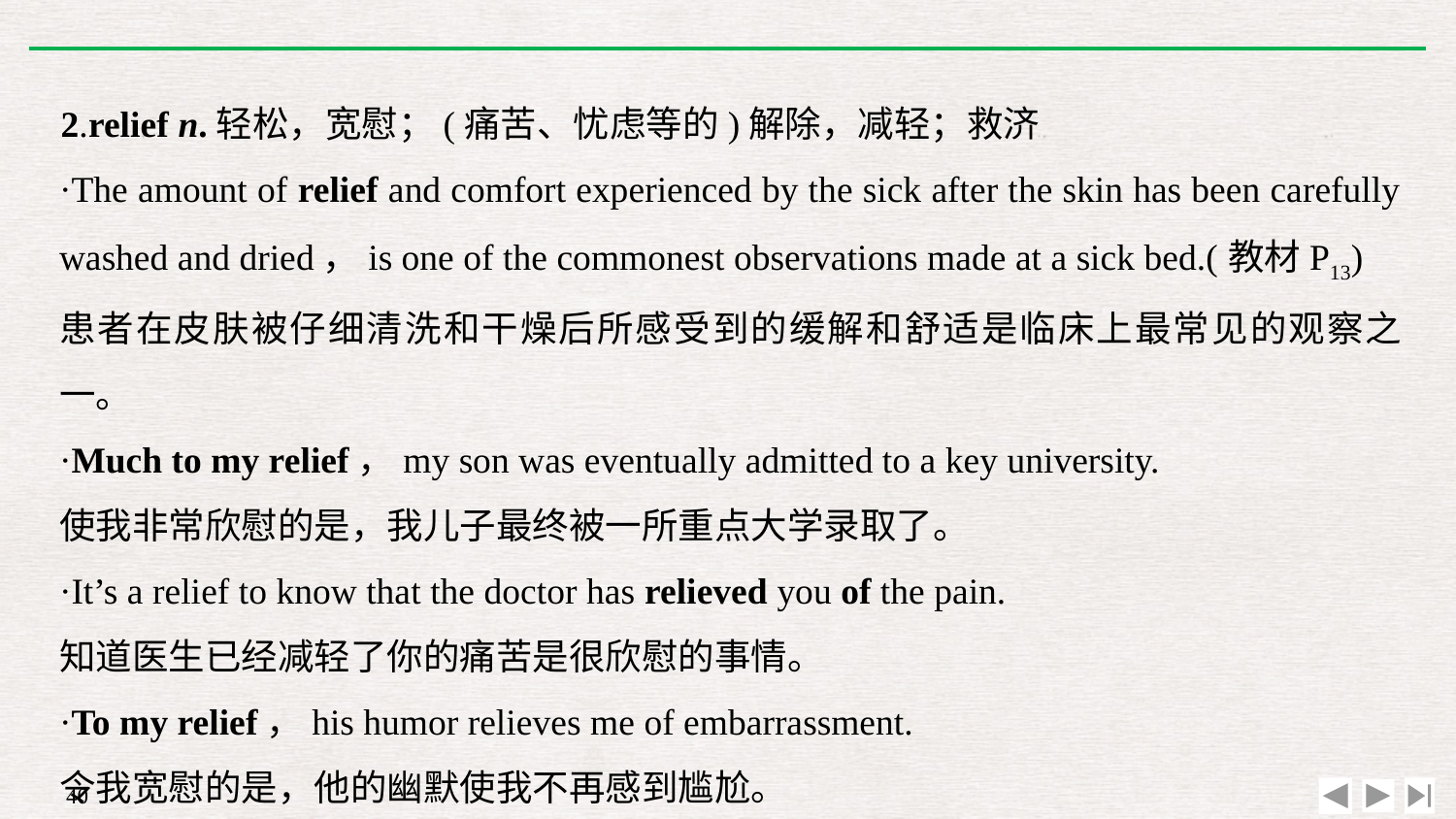

2.relief n.轻松，宽慰；(痛苦、忧虑等的)解除，减轻；救济
·The amount of relief and comfort experienced by the sick after the skin has been carefully washed and dried，is one of the commonest observations made at a sick bed.(教材P13)
患者在皮肤被仔细清洗和干燥后所感受到的缓解和舒适是临床上最常见的观察之一。
·Much to my relief，my son was eventually admitted to a key university.
使我非常欣慰的是，我儿子最终被一所重点大学录取了。
·It’s a relief to know that the doctor has relieved you of the pain.
知道医生已经减轻了你的痛苦是很欣慰的事情。
·To my relief，his humor relieves me of embarrassment.
令我宽慰的是，他的幽默使我不再感到尴尬。